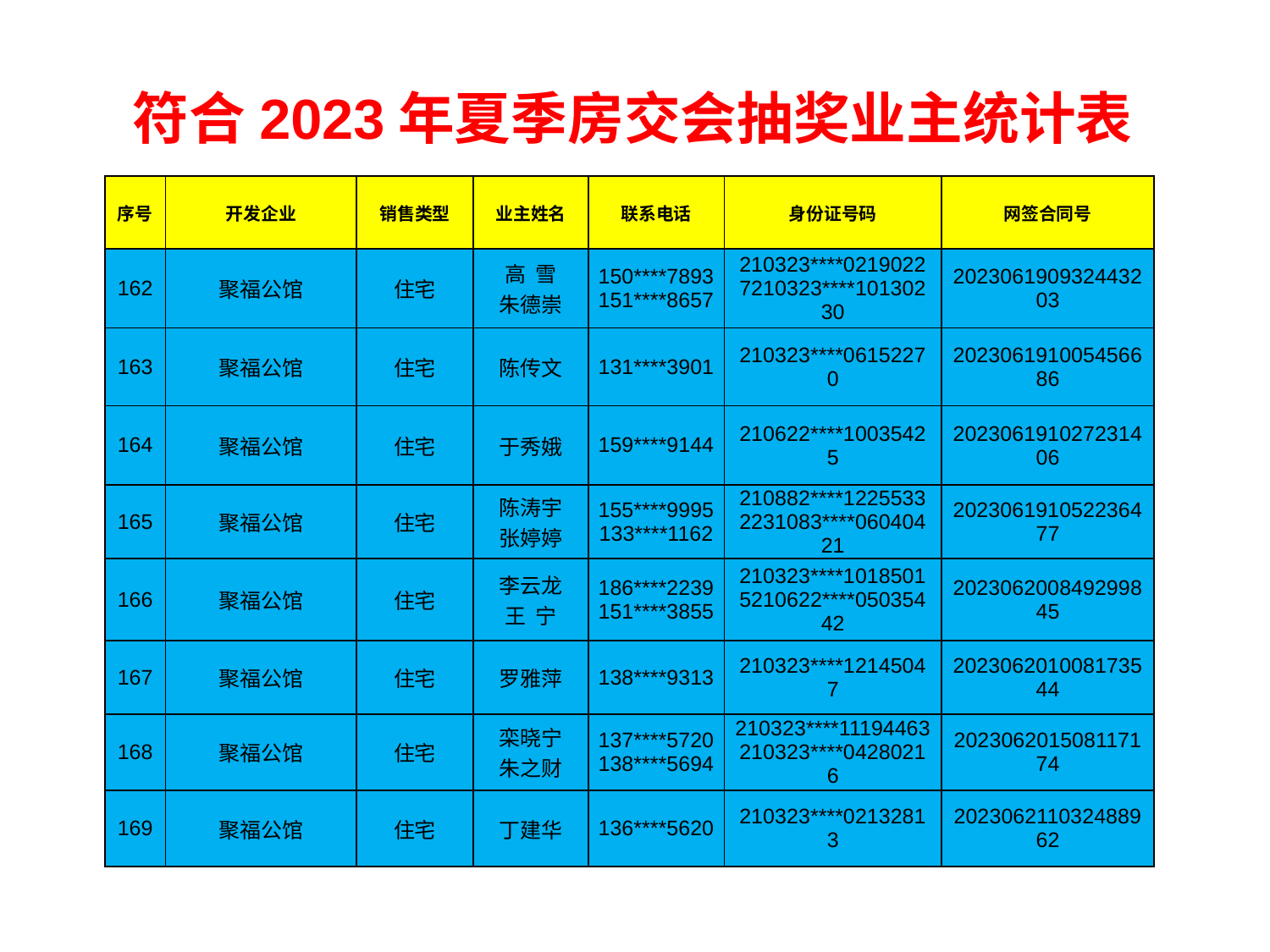

符合2023年夏季房交会抽奖业主统计表
| 序号 | 开发企业 | 销售类型 | 业主姓名 | 联系电话 | 身份证号码 | 网签合同号 |
| --- | --- | --- | --- | --- | --- | --- |
| 162 | 聚福公馆 | 住宅 | 高 雪 朱德崇 | 150\*\*\*\*7893151\*\*\*\*8657 | 210323\*\*\*\*02190227210323\*\*\*\*10130230 | 202306190932443203 |
| 163 | 聚福公馆 | 住宅 | 陈传文 | 131\*\*\*\*3901 | 210323\*\*\*\*06152270 | 202306191005456686 |
| 164 | 聚福公馆 | 住宅 | 于秀娥 | 159\*\*\*\*9144 | 210622\*\*\*\*10035425 | 202306191027231406 |
| 165 | 聚福公馆 | 住宅 | 陈涛宇 张婷婷 | 155\*\*\*\*9995133\*\*\*\*1162 | 210882\*\*\*\*12255332231083\*\*\*\*06040421 | 202306191052236477 |
| 166 | 聚福公馆 | 住宅 | 李云龙 王 宁 | 186\*\*\*\*2239151\*\*\*\*3855 | 210323\*\*\*\*10185015210622\*\*\*\*05035442 | 202306200849299845 |
| 167 | 聚福公馆 | 住宅 | 罗雅萍 | 138\*\*\*\*9313 | 210323\*\*\*\*12145047 | 202306201008173544 |
| 168 | 聚福公馆 | 住宅 | 栾晓宁 朱之财 | 137\*\*\*\*5720138\*\*\*\*5694 | 210323\*\*\*\*11194463210323\*\*\*\*04280216 | 202306201508117174 |
| 169 | 聚福公馆 | 住宅 | 丁建华 | 136\*\*\*\*5620 | 210323\*\*\*\*02132813 | 202306211032488962 |